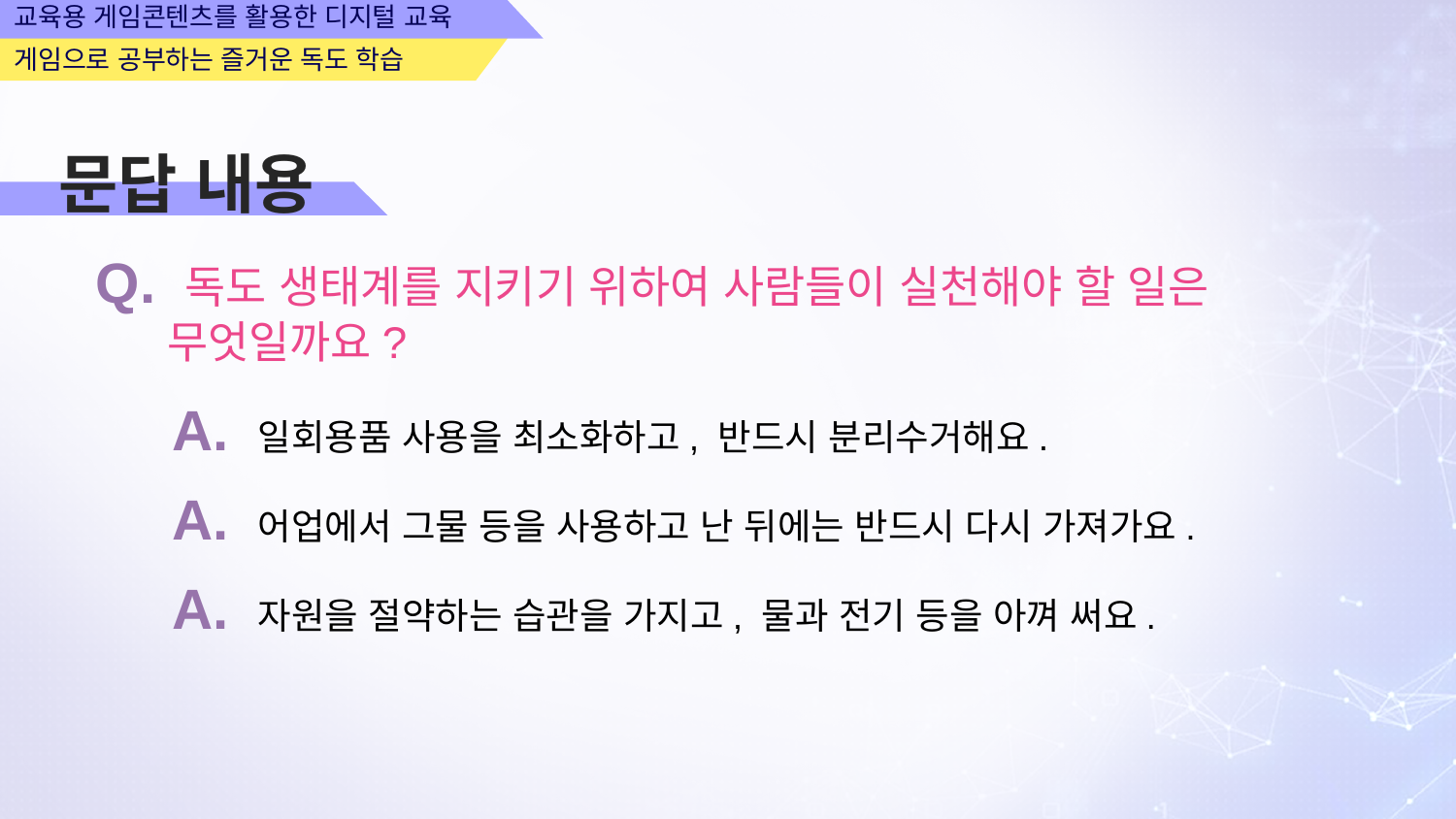

문답 내용

Q. 독도 생태계를 지키기 위하여 사람들이 실천해야 할 일은 무엇일까요?
A. 일회용품 사용을 최소화하고, 반드시 분리수거해요.
A. 어업에서 그물 등을 사용하고 난 뒤에는 반드시 다시 가져가요.
A. 자원을 절약하는 습관을 가지고, 물과 전기 등을 아껴 써요.